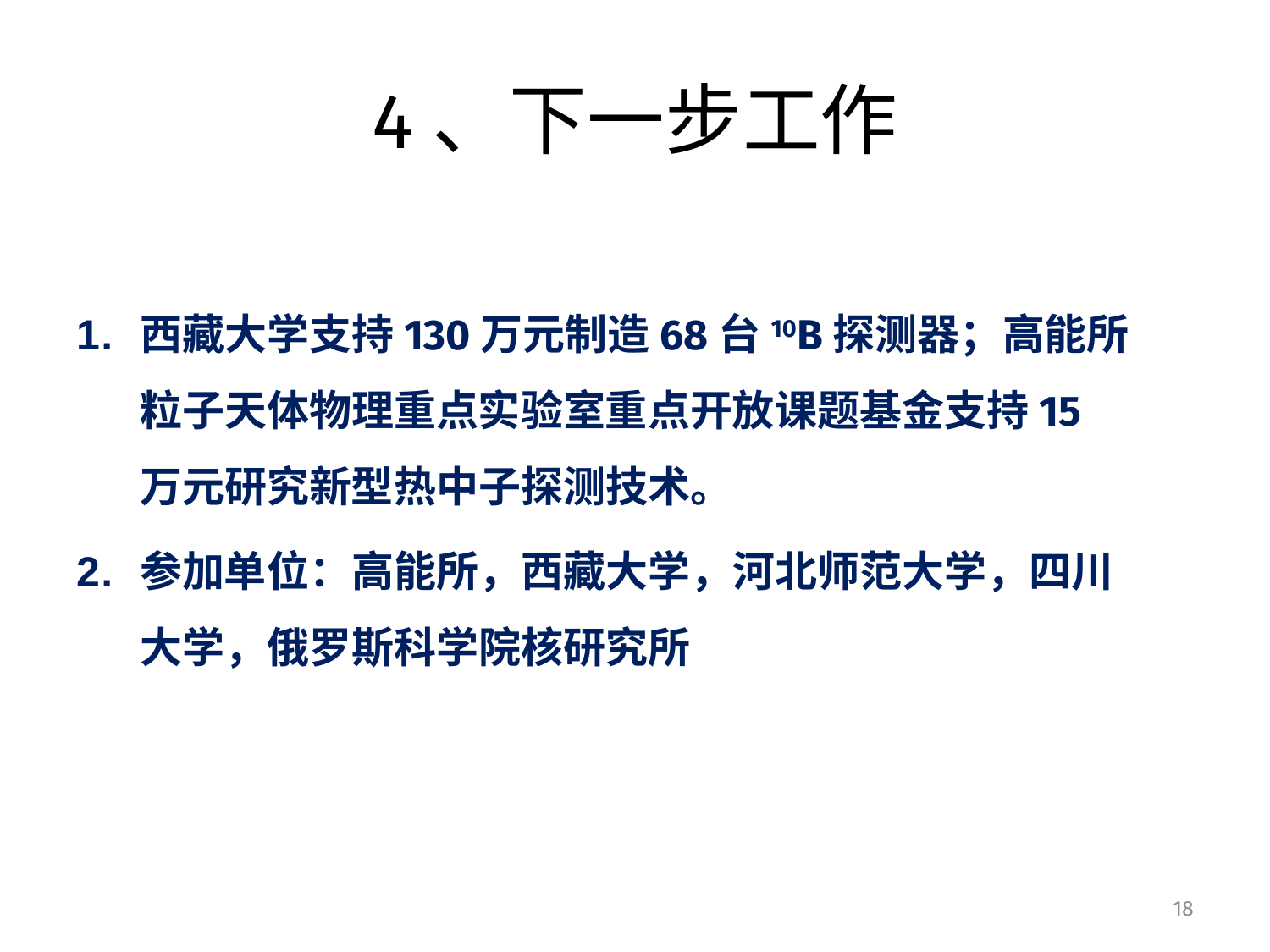

# 4、下一步工作
西藏大学支持130万元制造68台10B探测器；高能所粒子天体物理重点实验室重点开放课题基金支持15万元研究新型热中子探测技术。
参加单位：高能所，西藏大学，河北师范大学，四川大学，俄罗斯科学院核研究所
18